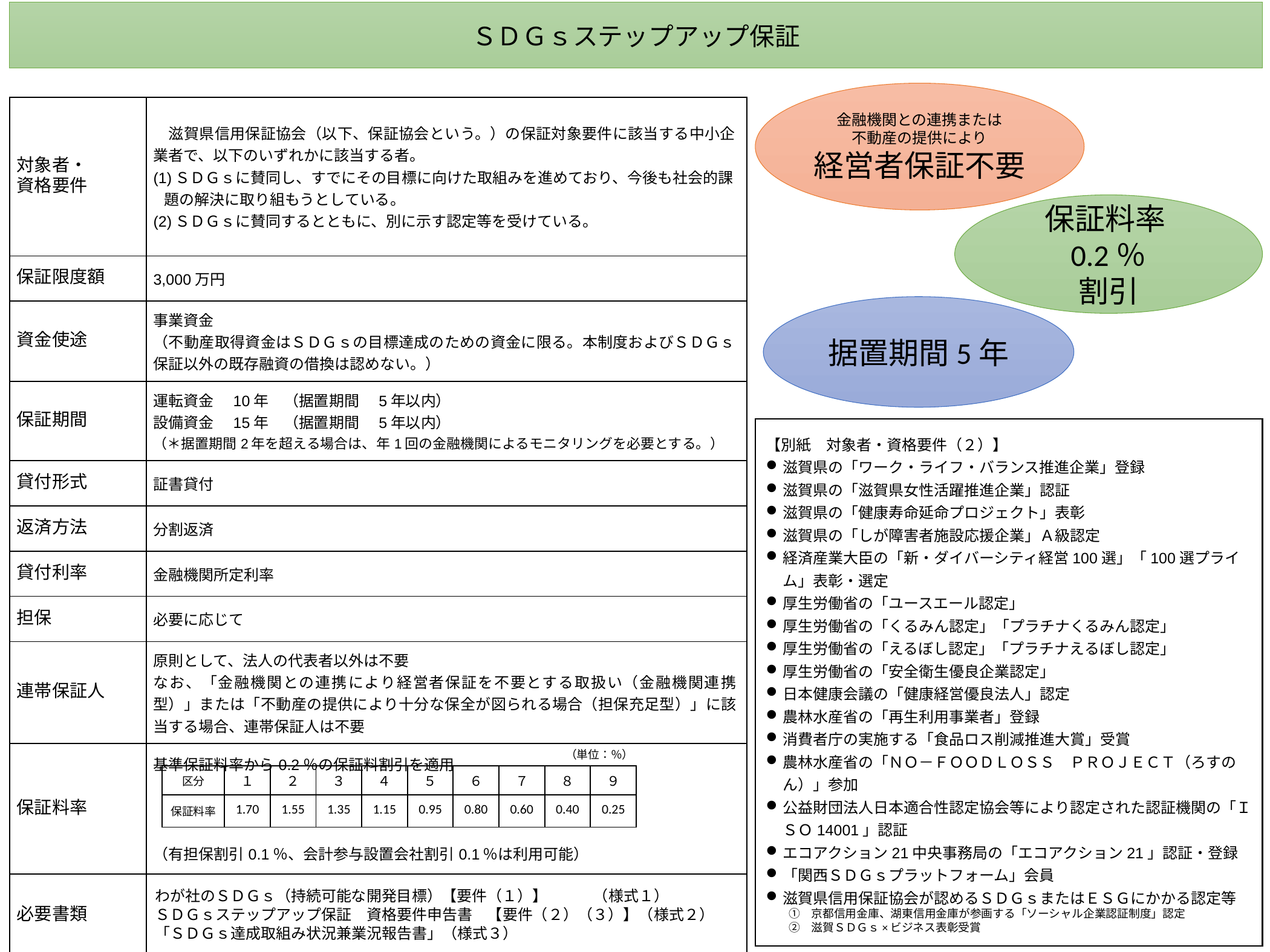

ＳＤＧｓステップアップ保証
金融機関との連携または
不動産の提供により
経営者保証不要
| 対象者・ 資格要件 | 滋賀県信用保証協会（以下、保証協会という。）の保証対象要件に該当する中小企業者で、以下のいずれかに該当する者。 (1)ＳＤＧｓに賛同し、すでにその目標に向けた取組みを進めており、今後も社会的課 題の解決に取り組もうとしている。 (2)ＳＤＧｓに賛同するとともに、別に示す認定等を受けている。 |
| --- | --- |
| 保証限度額 | 3,000万円 |
| 資金使途 | 事業資金 （不動産取得資金はＳＤＧｓの目標達成のための資金に限る。本制度およびＳＤＧｓ保証以外の既存融資の借換は認めない。） |
| 保証期間 | 運転資金　10年　（据置期間　5年以内） 設備資金　15年　（据置期間　5年以内） （＊据置期間2年を超える場合は、年1回の金融機関によるモニタリングを必要とする。） |
| 貸付形式 | 証書貸付 |
| 返済方法 | 分割返済 |
| 貸付利率 | 金融機関所定利率 |
| 担保 | 必要に応じて |
| 連帯保証人 | 原則として、法人の代表者以外は不要 なお、「金融機関との連携により経営者保証を不要とする取扱い（金融機関連携型）」または「不動産の提供により十分な保全が図られる場合（担保充足型）」に該当する場合、連帯保証人は不要 |
| 保証料率 | 基準保証料率から0.2％の保証料割引を適用 （有担保割引0.1％、会計参与設置会社割引0.1％は利用可能） |
| 必要書類 | わが社のＳＤＧｓ（持続可能な開発目標）【要件（１）】　　　（様式１） ＳＤＧｓステップアップ保証　資格要件申告書　【要件（２）（３）】（様式２） 「ＳＤＧｓ達成取組み状況兼業況報告書」（様式３） |
保証料率0.2％
割引
据置期間5年
【別紙　対象者・資格要件（２）】
滋賀県の「ワーク・ライフ・バランス推進企業」登録
滋賀県の「滋賀県女性活躍推進企業」認証
滋賀県の「健康寿命延命プロジェクト」表彰
滋賀県の「しが障害者施設応援企業」Ａ級認定
経済産業大臣の「新・ダイバーシティ経営100選」「100選プライム」表彰・選定
厚生労働省の「ユースエール認定」
厚生労働省の「くるみん認定」「プラチナくるみん認定」
厚生労働省の「えるぼし認定」「プラチナえるぼし認定」
厚生労働省の「安全衛生優良企業認定」
日本健康会議の「健康経営優良法人」認定
農林水産省の「再生利用事業者」登録
消費者庁の実施する「食品ロス削減推進大賞」受賞
農林水産省の「ＮＯ－ＦＯＯＤＬＯＳＳ　ＰＲＯＪＥＣＴ（ろすのん）」参加
公益財団法人日本適合性認定協会等により認定された認証機関の「ＩＳＯ14001」認証
エコアクション21中央事務局の「エコアクション21」認証・登録
「関西ＳＤＧｓプラットフォーム」会員
滋賀県信用保証協会が認めるＳＤＧｓまたはＥＳＧにかかる認定等
　　①　京都信用金庫、湖東信用金庫が参画する「ソーシャル企業認証制度」認定
　　②　滋賀ＳＤＧｓ×ビジネス表彰受賞
（単位：％）
| 区分 | １ | ２ | ３ | ４ | ５ | ６ | ７ | ８ | ９ |
| --- | --- | --- | --- | --- | --- | --- | --- | --- | --- |
| 保証料率 | 1.70 | 1.55 | 1.35 | 1.15 | 0.95 | 0.80 | 0.60 | 0.40 | 0.25 |